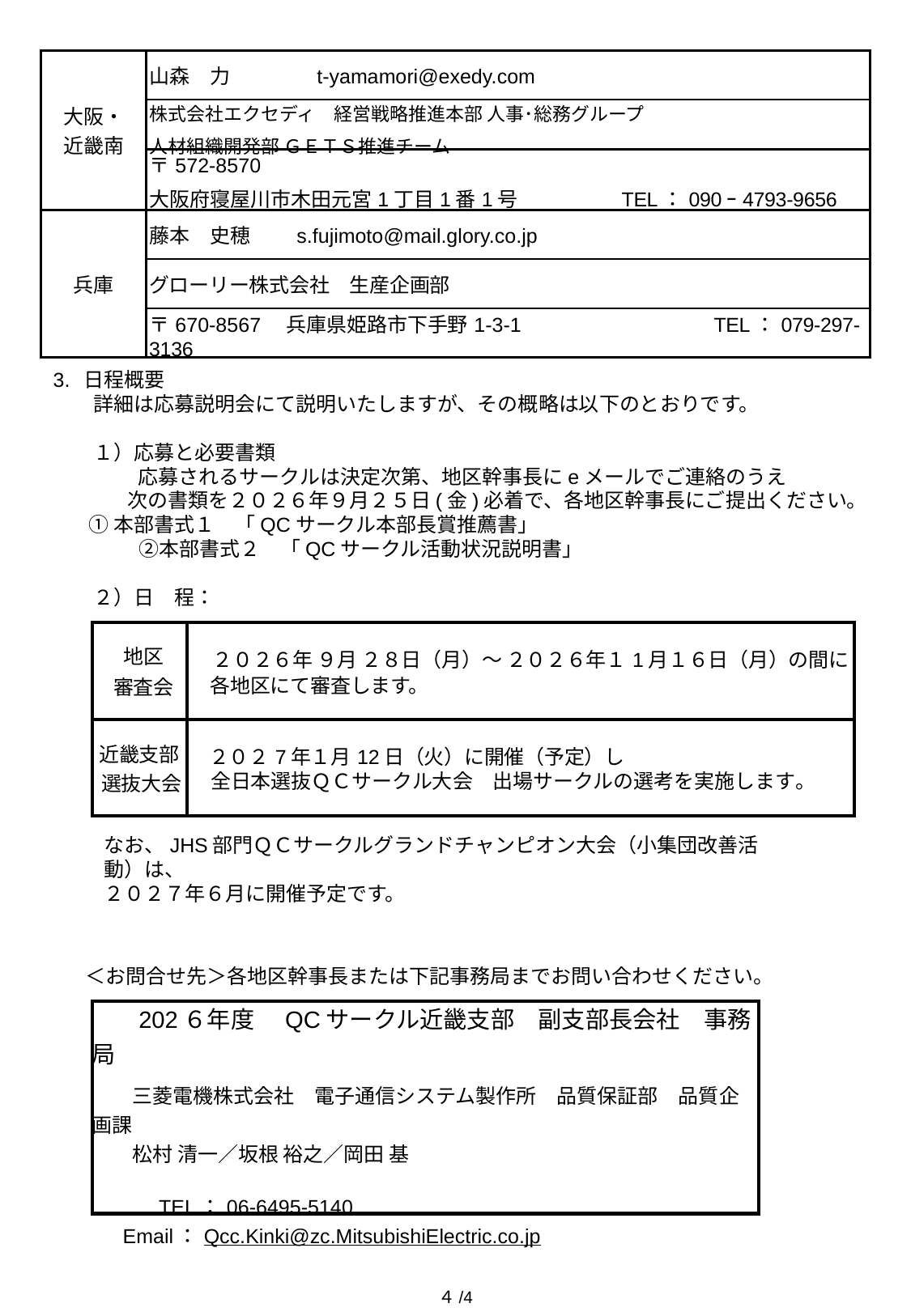

| 大阪・ 近畿南 | 山森　力　　　　t-yamamori@exedy.com |
| --- | --- |
|  | 株式会社エクセディ　経営戦略推進本部 人事･総務グループ　 人材組織開発部 ＧＥＴＳ推進チーム |
|  | 〒572-8570 大阪府寝屋川市木田元宮1丁目1番1号 TEL：090ｰ4793-9656 |
| 兵庫 | 藤本　史穂　　s.fujimoto@mail.glory.co.jp |
|  | グローリー株式会社　生産企画部 |
|  | 〒670-8567　兵庫県姫路市下手野1-3-1　　　　　　　　　TEL：079-297-3136 |
日程概要
　　詳細は応募説明会にて説明いたしますが、その概略は以下のとおりです。

　　１）応募と必要書類
　　　　 応募されるサークルは決定次第、地区幹事長にeメールでご連絡のうえ
　　　   次の書類を２０２６年９月２５日(金)必着で、各地区幹事長にご提出ください。
        ①本部書式１　「QCサークル本部長賞推薦書」
　　　　 ②本部書式２　「QCサークル活動状況説明書」

　　２）日　程：
| 地区 審査会 | ２０２６年 ９月 ２８日（月）～ ２０２６年１1月１６日（月）の間に 　各地区にて審査します。 |
| --- | --- |
| 近畿支部  選抜大会 | ２０２7年１月12日（火）に開催（予定）し 　全日本選抜ＱＣサークル大会　出場サークルの選考を実施します。 |
なお、JHS部門ＱＣサークルグランドチャンピオン大会（小集団改善活動）は、
２０２７年６月に開催予定です。
＜お問合せ先＞各地区幹事長または下記事務局までお問い合わせください。
| 202６年度　QCサークル近畿支部　副支部長会社　事務局 　　三菱電機株式会社　電子通信システム製作所　品質保証部　品質企画課 　　松村 清一／坂根 裕之／岡田 基 　　　TEL：06-6495-5140 　 Email：Qcc.Kinki@zc.MitsubishiElectric.co.jp |
| --- |
４/4